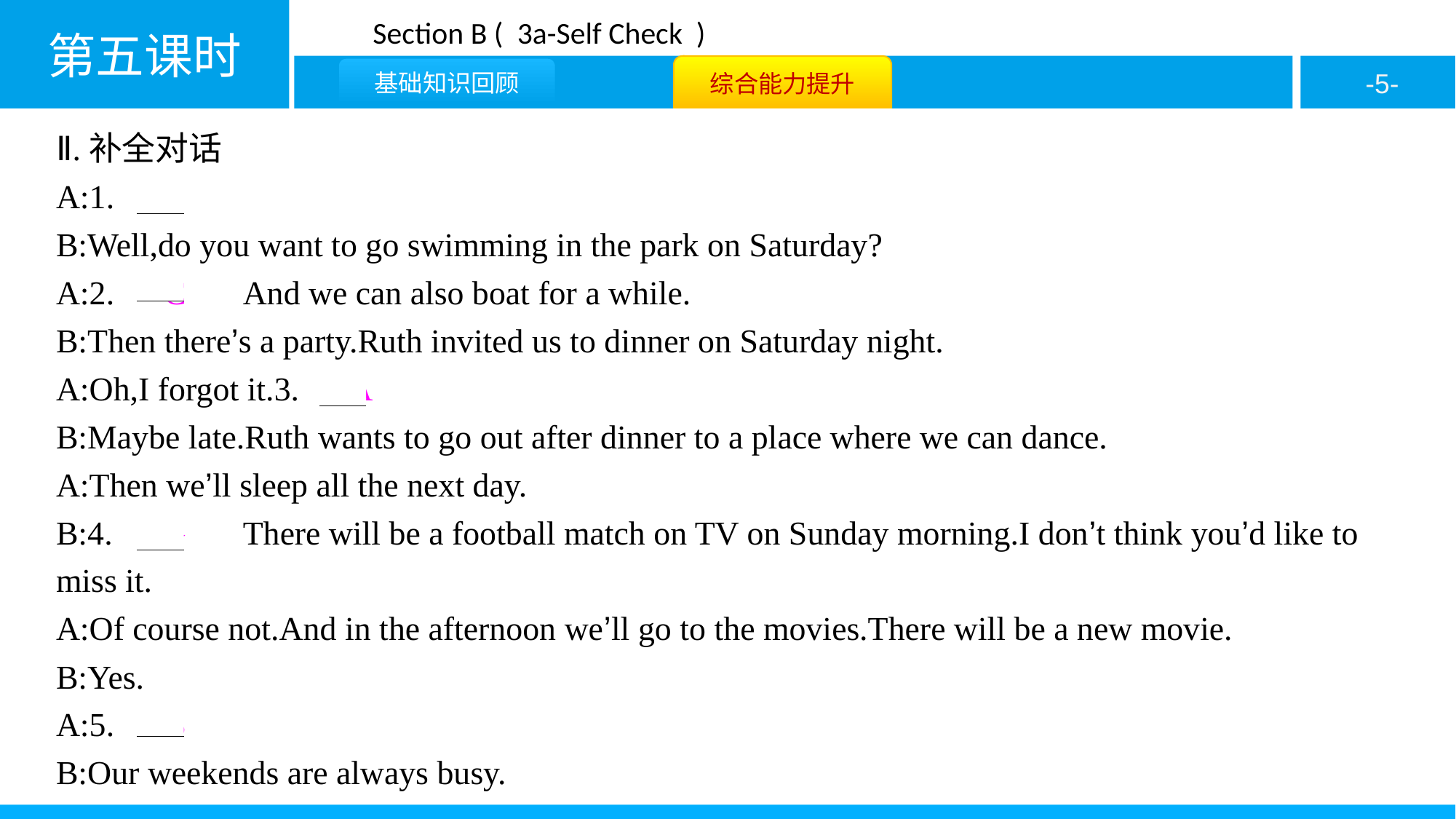

Ⅱ.补全对话
A:1.　E
B:Well,do you want to go swimming in the park on Saturday?
A:2.　C　 And we can also boat for a while.
B:Then there’s a party.Ruth invited us to dinner on Saturday night.
A:Oh,I forgot it.3.　A
B:Maybe late.Ruth wants to go out after dinner to a place where we can dance.
A:Then we’ll sleep all the next day.
B:4.　G　 There will be a football match on TV on Sunday morning.I don’t think you’d like to miss it.
A:Of course not.And in the afternoon we’ll go to the movies.There will be a new movie.
B:Yes.
A:5.　B
B:Our weekends are always busy.